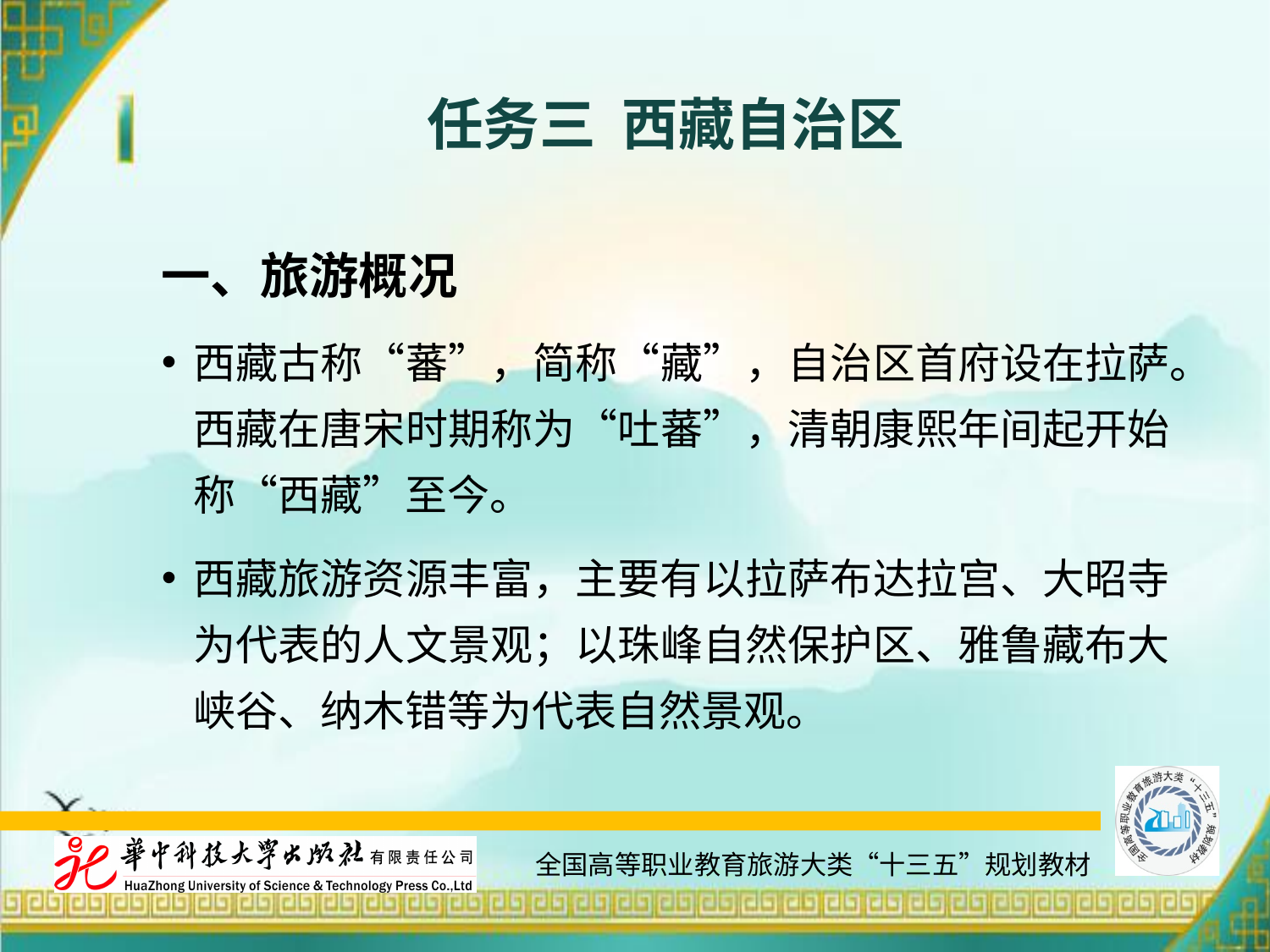

# 任务三  西藏自治区
一、旅游概况
西藏古称“蕃”，简称“藏”，自治区首府设在拉萨。西藏在唐宋时期称为“吐蕃”，清朝康熙年间起开始称“西藏”至今。
西藏旅游资源丰富，主要有以拉萨布达拉宫、大昭寺为代表的人文景观；以珠峰自然保护区、雅鲁藏布大峡谷、纳木错等为代表自然景观。